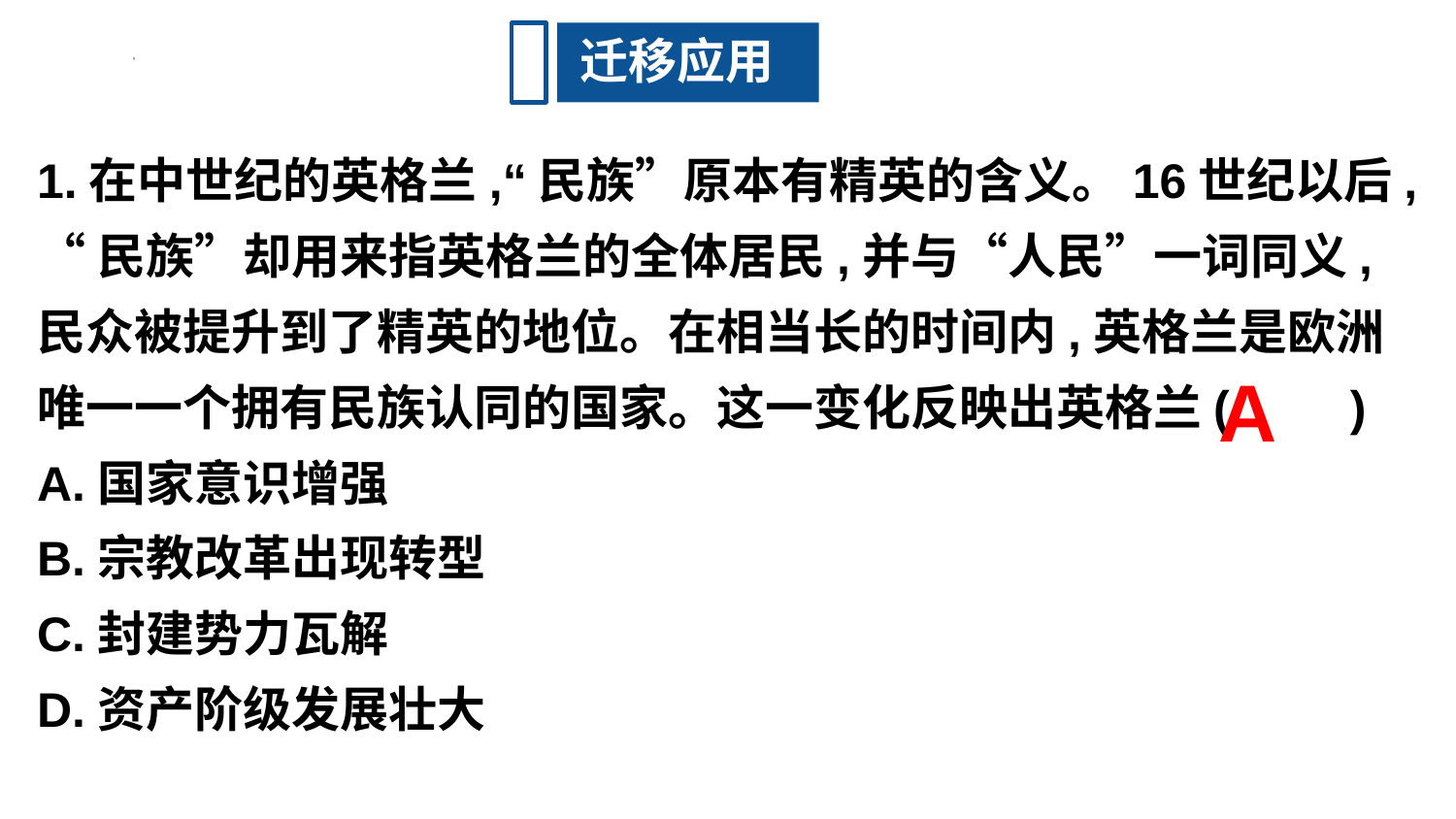

迁移应用
1.在中世纪的英格兰,“民族”原本有精英的含义。16世纪以后,
“民族”却用来指英格兰的全体居民,并与“人民”一词同义,民众被提升到了精英的地位。在相当长的时间内,英格兰是欧洲唯一一个拥有民族认同的国家。这一变化反映出英格兰(　　)
A.国家意识增强
B.宗教改革出现转型
C.封建势力瓦解
D.资产阶级发展壮大
A